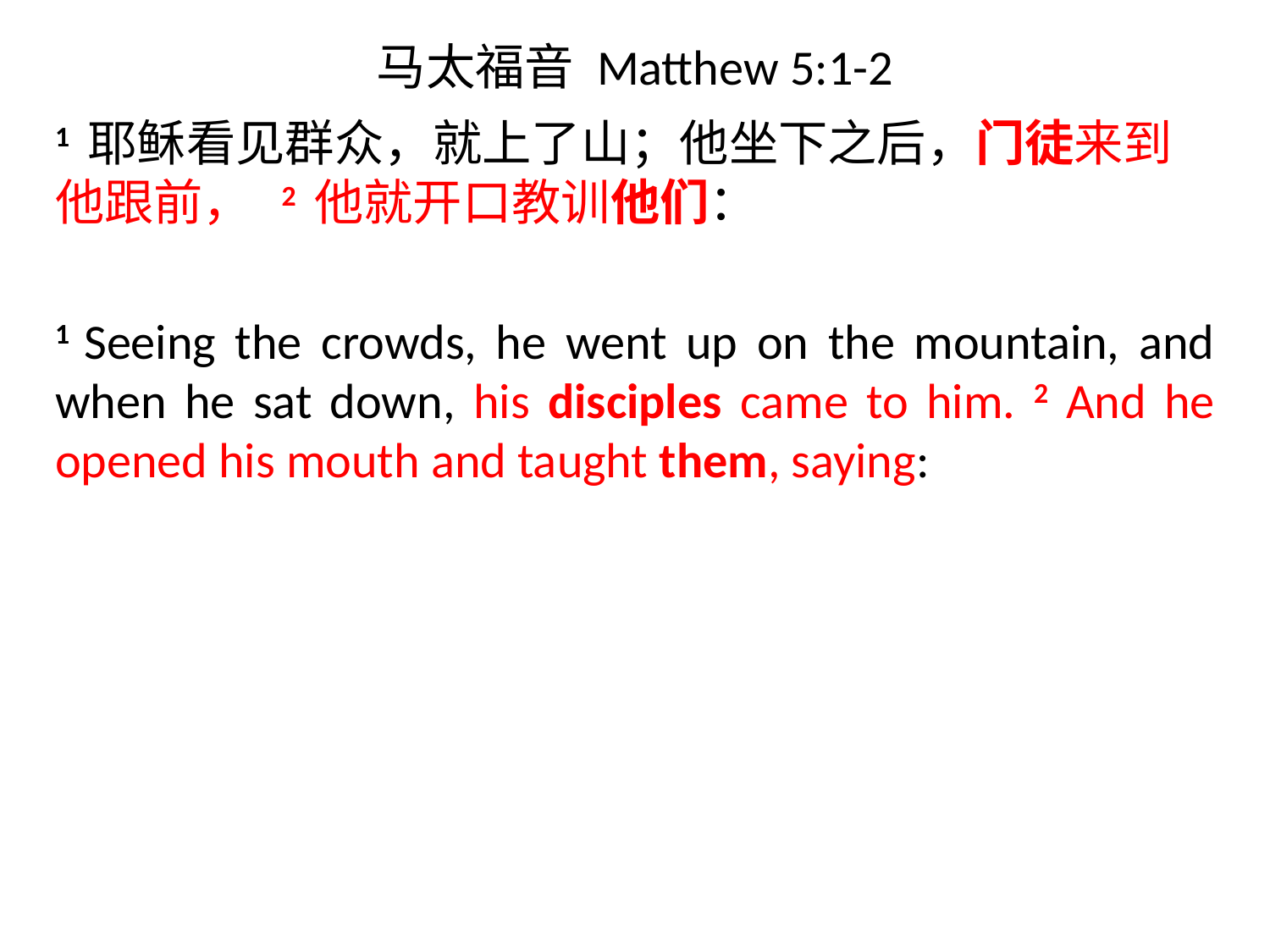

# 马太福音 Matthew 5:1-2
1 耶稣看见群众，就上了山；他坐下之后，门徒来到他跟前，  2 他就开口教训他们：

1 Seeing the crowds, he went up on the mountain, and when he sat down, his disciples came to him. 2 And he opened his mouth and taught them, saying: